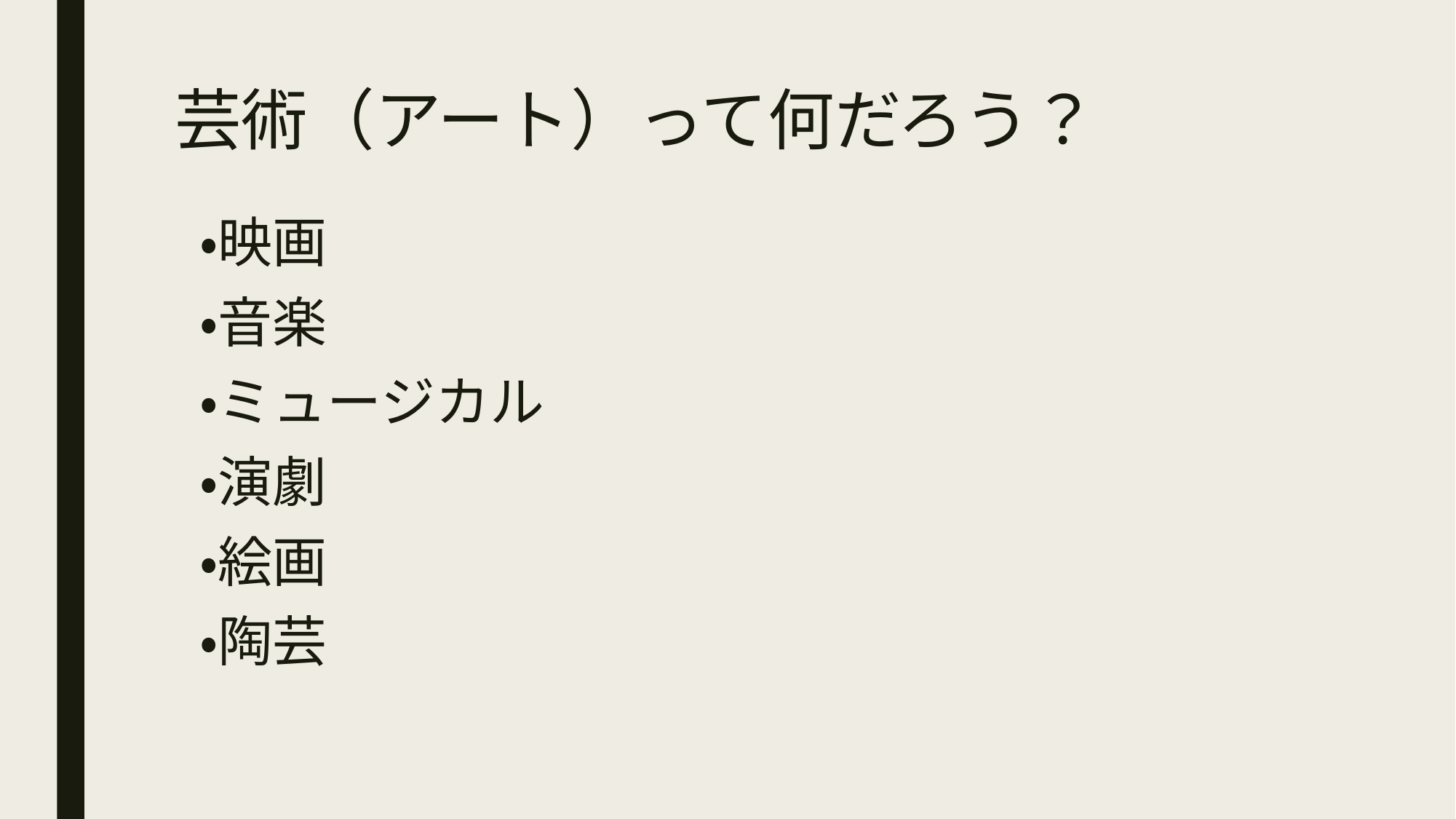

# 芸術（アート）って何だろう？
・映画
・音楽
・ミュージカル
・演劇
・絵画
・陶芸